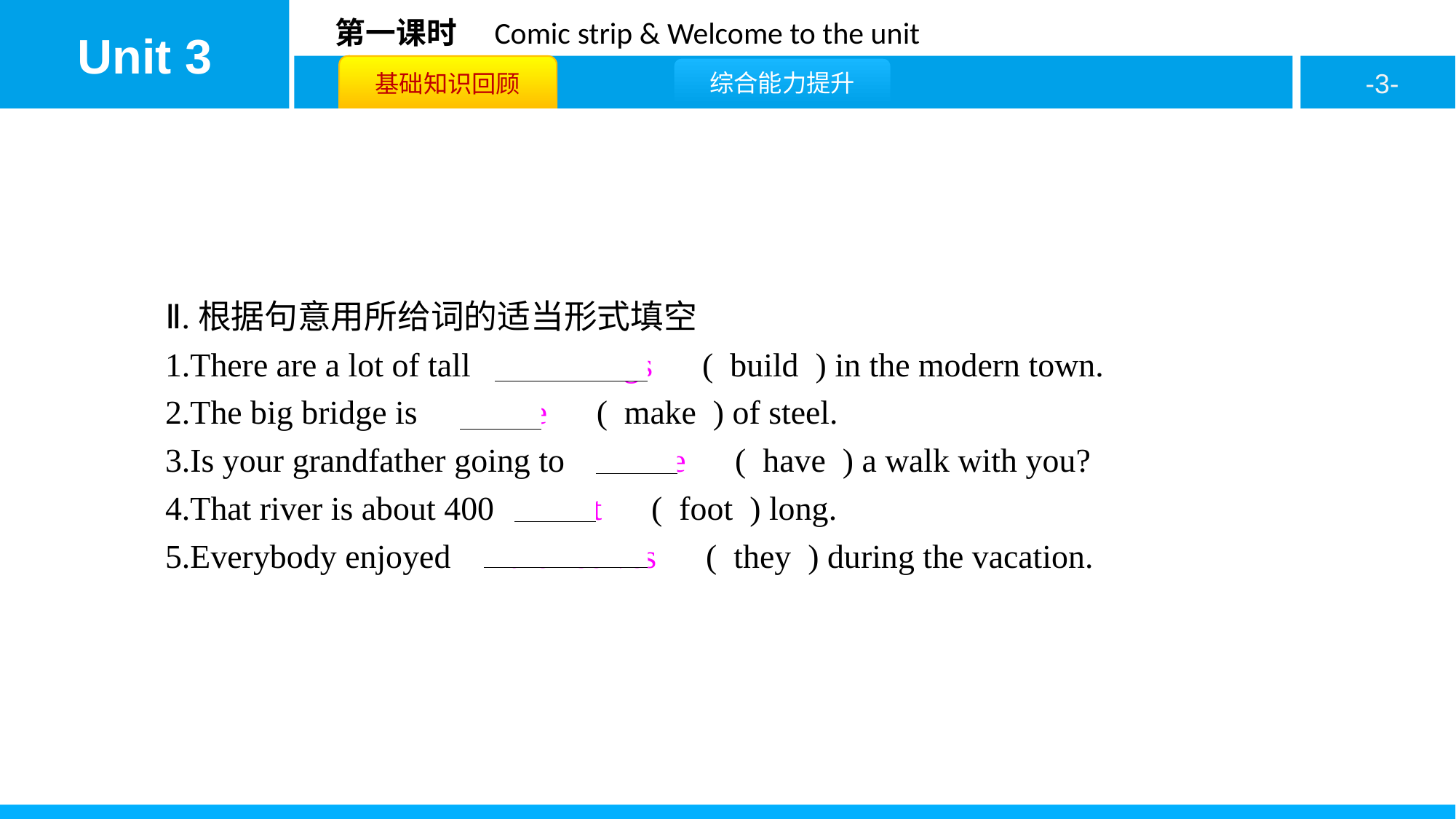

Ⅱ.根据句意用所给词的适当形式填空
1.There are a lot of tall 　buildings　(  build  ) in the modern town.
2.The big bridge is 　made　(  make  ) of steel.
3.Is your grandfather going to 　have　(  have  ) a walk with you?
4.That river is about 400 　feet　(  foot  ) long.
5.Everybody enjoyed 　themselves　(  they  ) during the vacation.